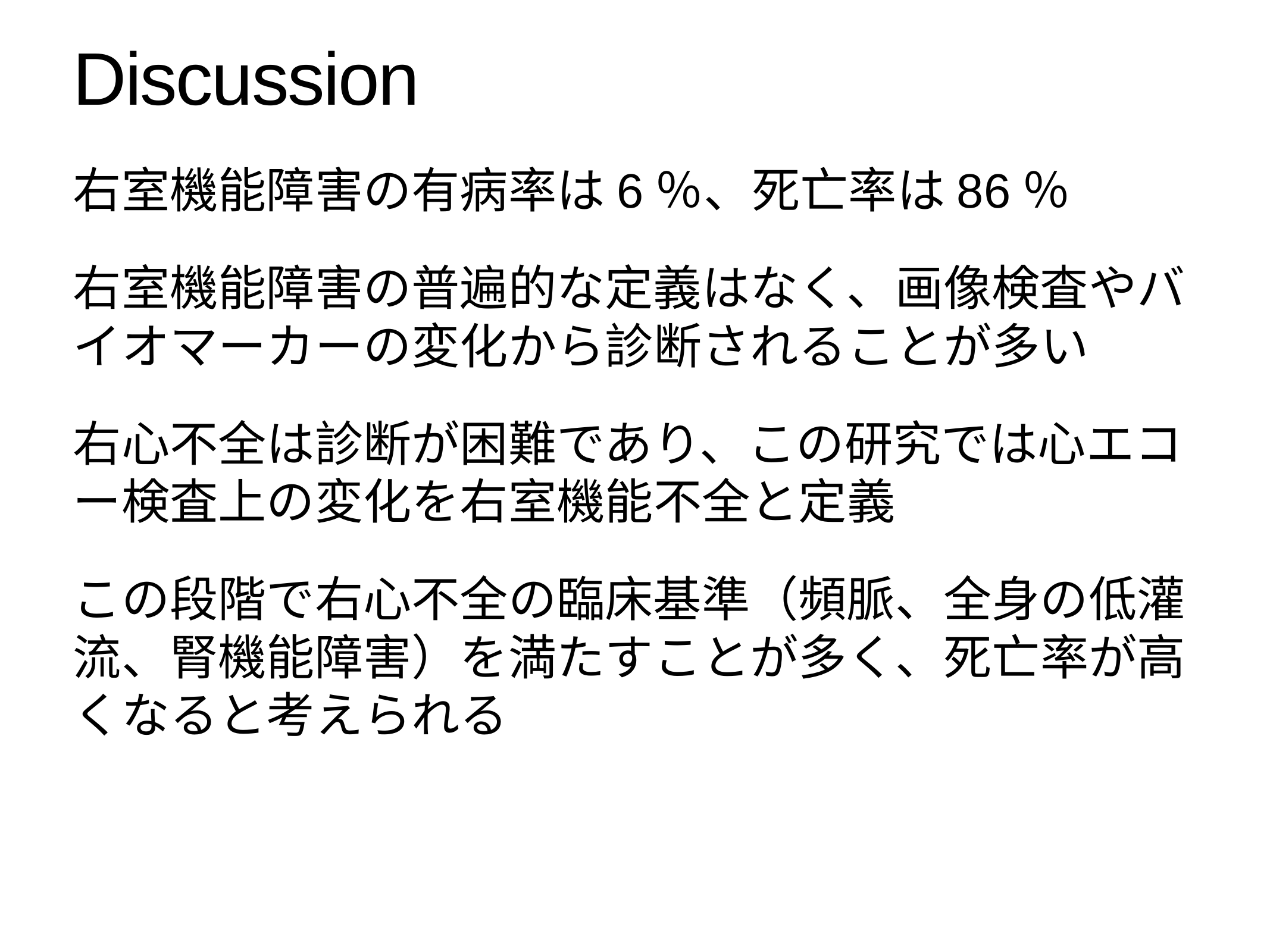

# Discussion
右室機能障害の有病率は6％、死亡率は86％
右室機能障害の普遍的な定義はなく、画像検査やバイオマーカーの変化から診断されることが多い
右心不全は診断が困難であり、この研究では心エコー検査上の変化を右室機能不全と定義
この段階で右心不全の臨床基準（頻脈、全身の低灌流、腎機能障害）を満たすことが多く、死亡率が高くなると考えられる